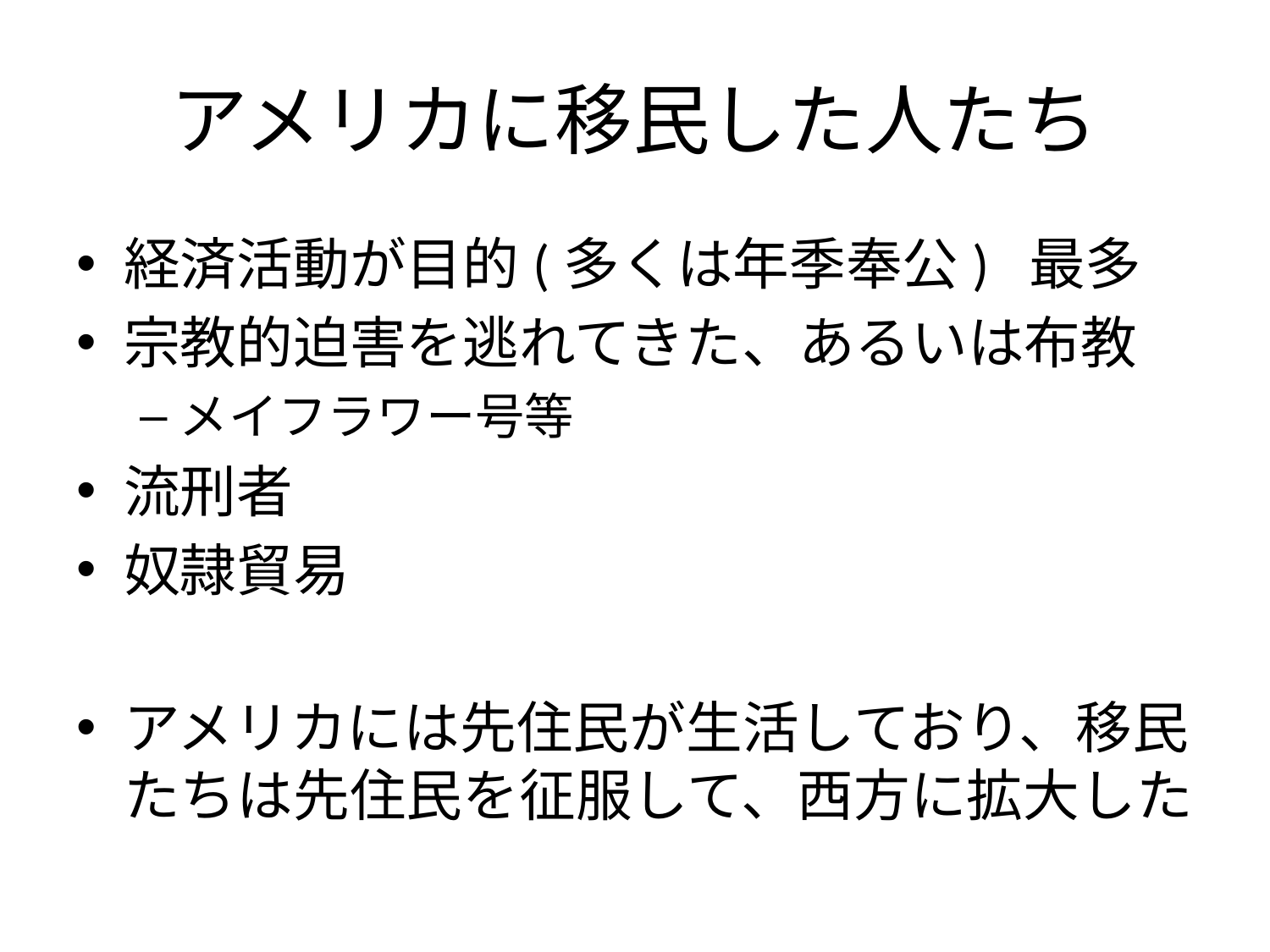

# アメリカに移民した人たち
経済活動が目的(多くは年季奉公)  最多
宗教的迫害を逃れてきた、あるいは布教
メイフラワー号等
流刑者
奴隷貿易

アメリカには先住民が生活しており、移民たちは先住民を征服して、西方に拡大した